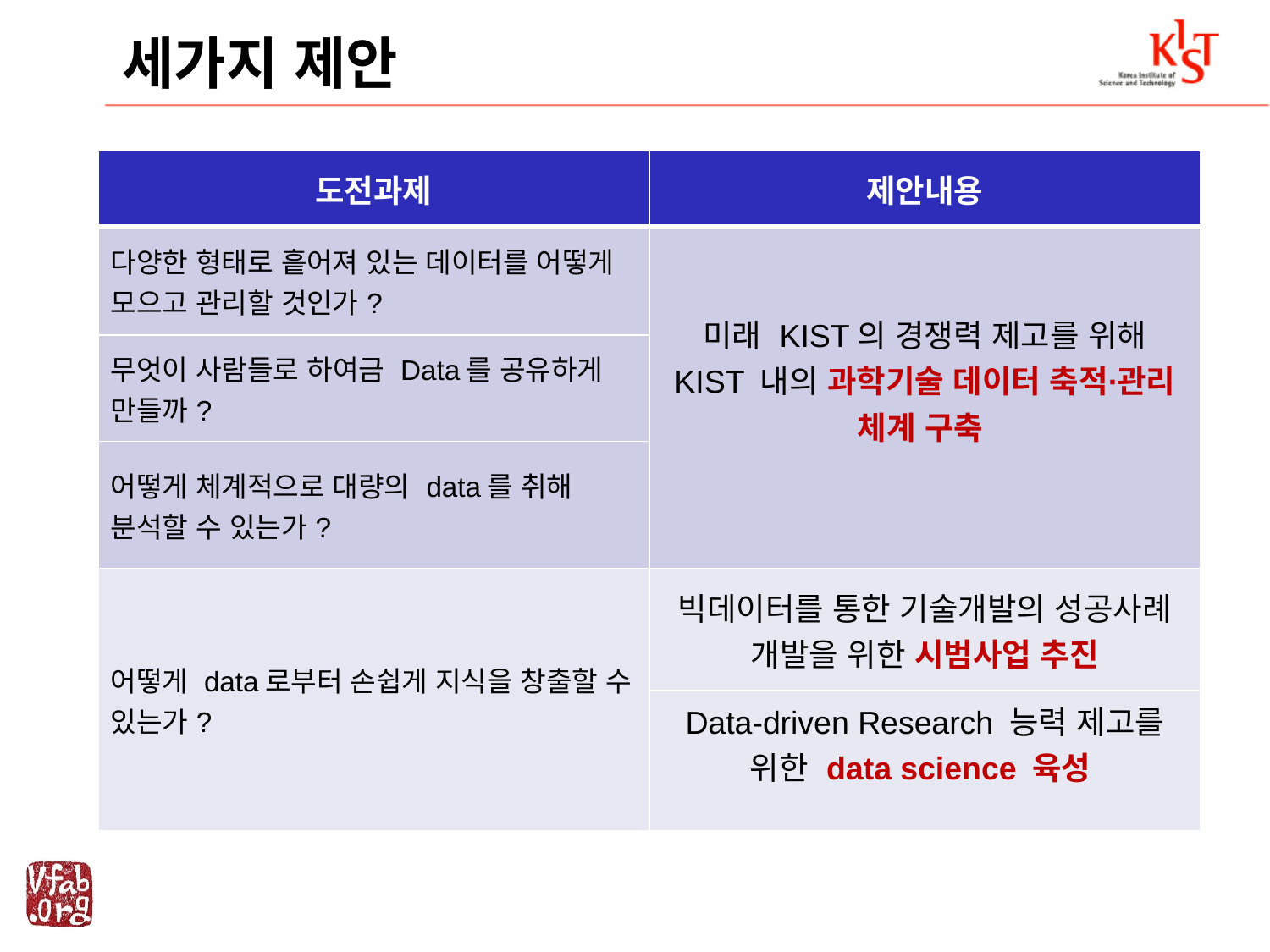

# 세가지 제안
| 도전과제 | 제안내용 |
| --- | --- |
| 다양한 형태로 흩어져 있는 데이터를 어떻게 모으고 관리할 것인가? | 미래 KIST의 경쟁력 제고를 위해 KIST 내의 과학기술 데이터 축적∙관리 체계 구축 |
| 무엇이 사람들로 하여금 Data를 공유하게 만들까? |  |
| 어떻게 체계적으로 대량의 data를 취해 분석할 수 있는가? |  |
| 어떻게 data로부터 손쉽게 지식을 창출할 수 있는가? | 빅데이터를 통한 기술개발의 성공사례 개발을 위한 시범사업 추진 |
|  | Data-driven Research 능력 제고를 위한 data science 육성 |